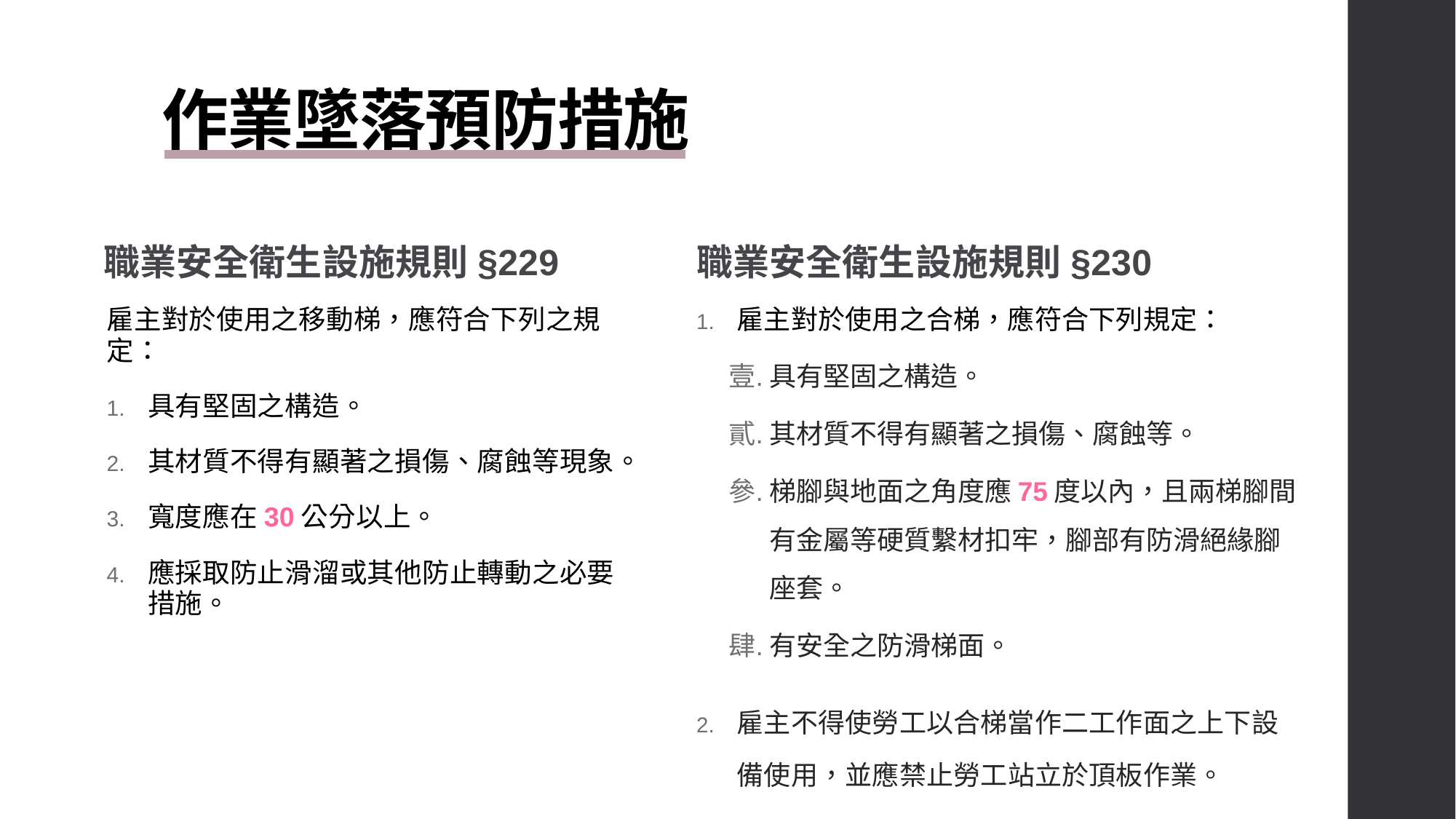

# 作業墜落預防措施
職業安全衛生設施規則§229
職業安全衛生設施規則§230
雇主對於使用之移動梯，應符合下列之規定：
具有堅固之構造。
其材質不得有顯著之損傷、腐蝕等現象。
寬度應在30公分以上。
應採取防止滑溜或其他防止轉動之必要措施。
雇主對於使用之合梯，應符合下列規定：
具有堅固之構造。
其材質不得有顯著之損傷、腐蝕等。
梯腳與地面之角度應75度以內，且兩梯腳間有金屬等硬質繫材扣牢，腳部有防滑絕緣腳座套。
有安全之防滑梯面。
雇主不得使勞工以合梯當作二工作面之上下設備使用，並應禁止勞工站立於頂板作業。